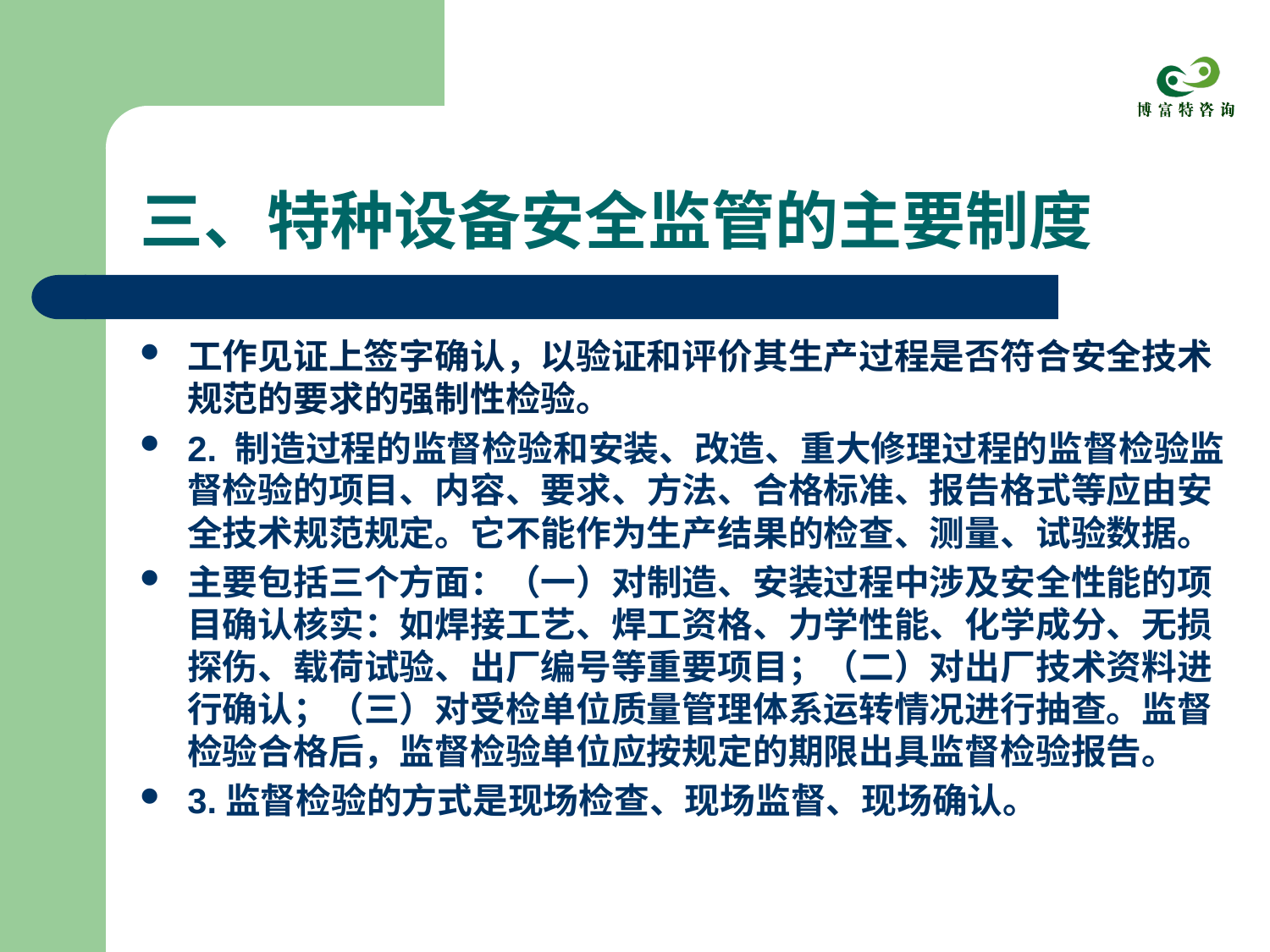

# 三、特种设备安全监管的主要制度
工作见证上签字确认，以验证和评价其生产过程是否符合安全技术规范的要求的强制性检验。
2. 制造过程的监督检验和安装、改造、重大修理过程的监督检验监督检验的项目、内容、要求、方法、合格标准、报告格式等应由安全技术规范规定。它不能作为生产结果的检查、测量、试验数据。
主要包括三个方面：（一）对制造、安装过程中涉及安全性能的项目确认核实：如焊接工艺、焊工资格、力学性能、化学成分、无损探伤、载荷试验、出厂编号等重要项目；（二）对出厂技术资料进行确认；（三）对受检单位质量管理体系运转情况进行抽查。监督检验合格后，监督检验单位应按规定的期限出具监督检验报告。
3.监督检验的方式是现场检查、现场监督、现场确认。